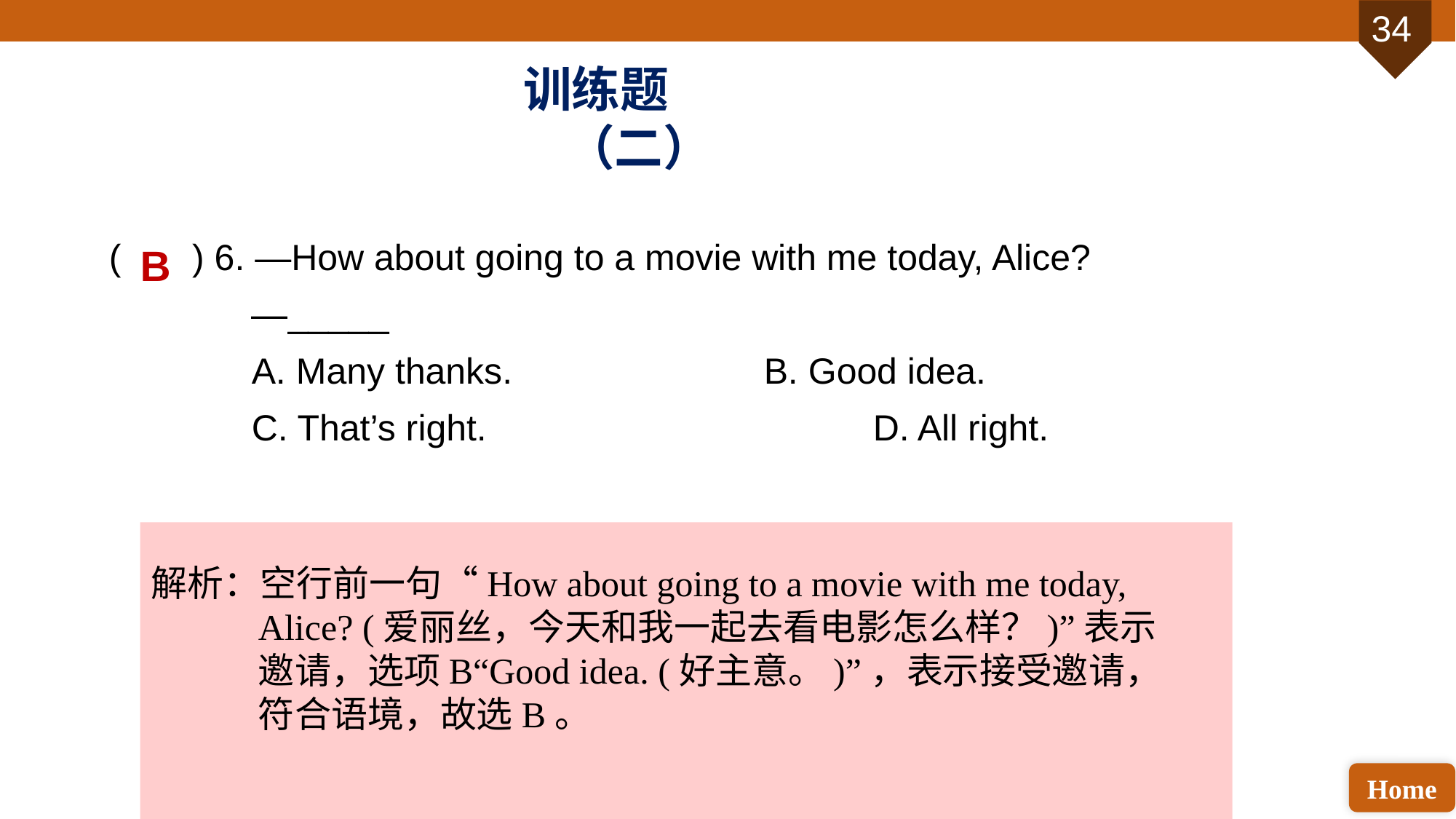

训练题（二）
(       ) 6. —How about going to a movie with me today, Alice?
              —_____
              A. Many thanks. 			B. Good idea.
              C. That’s right. 				D. All right.
B

解析：空行前一句“How about going to a movie with me today, Alice? (爱丽丝，今天和我一起去看电影怎么样？)”表示邀请，选项B“Good idea. (好主意。)”，表示接受邀请，符合语境，故选B。